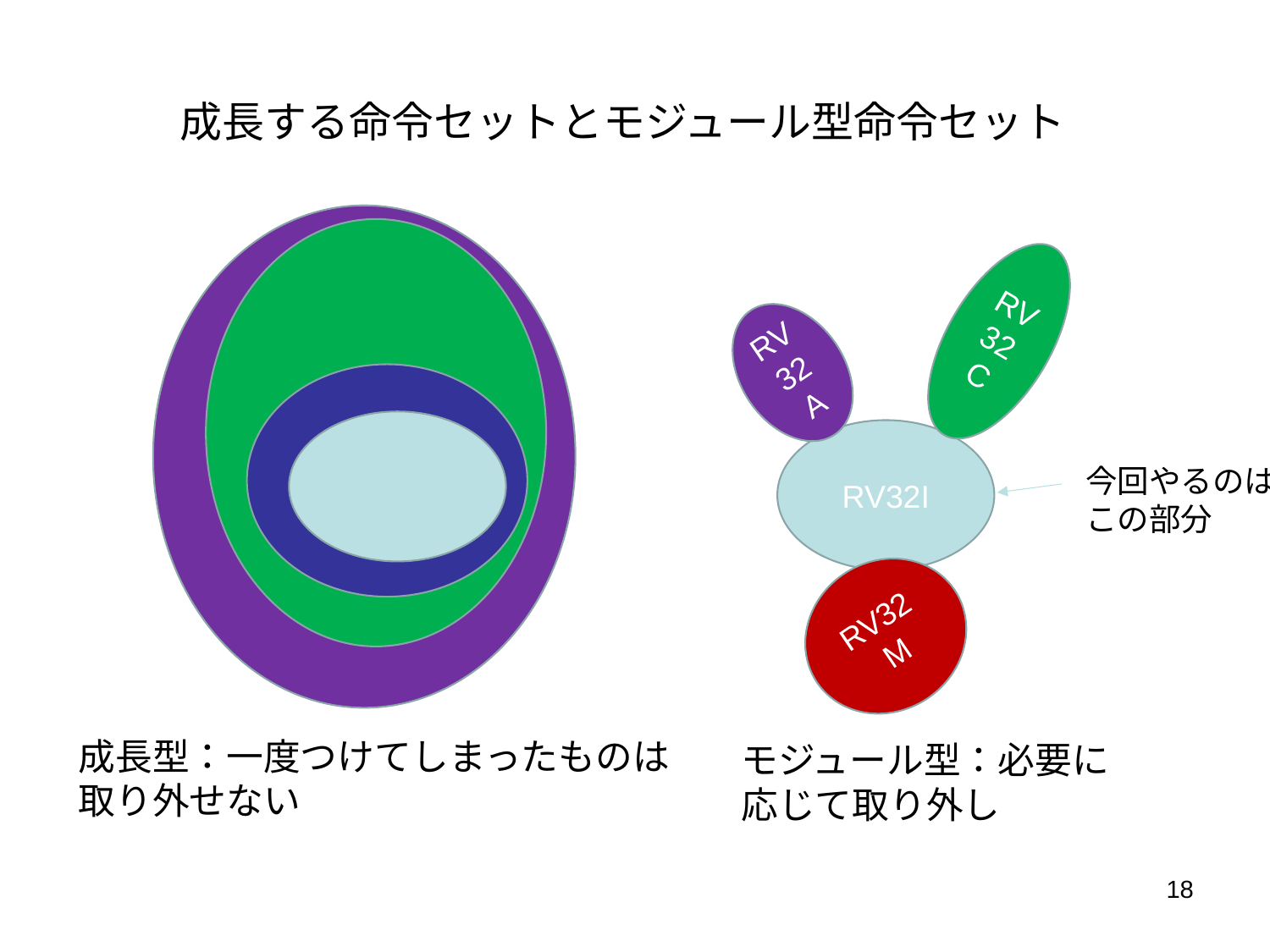

# 成長する命令セットとモジュール型命令セット

RV32I
RV32C
RV32A
今回やるのは
この部分
RV32M
成長型：一度つけてしまったものは
取り外せない
モジュール型：必要に
応じて取り外し
18